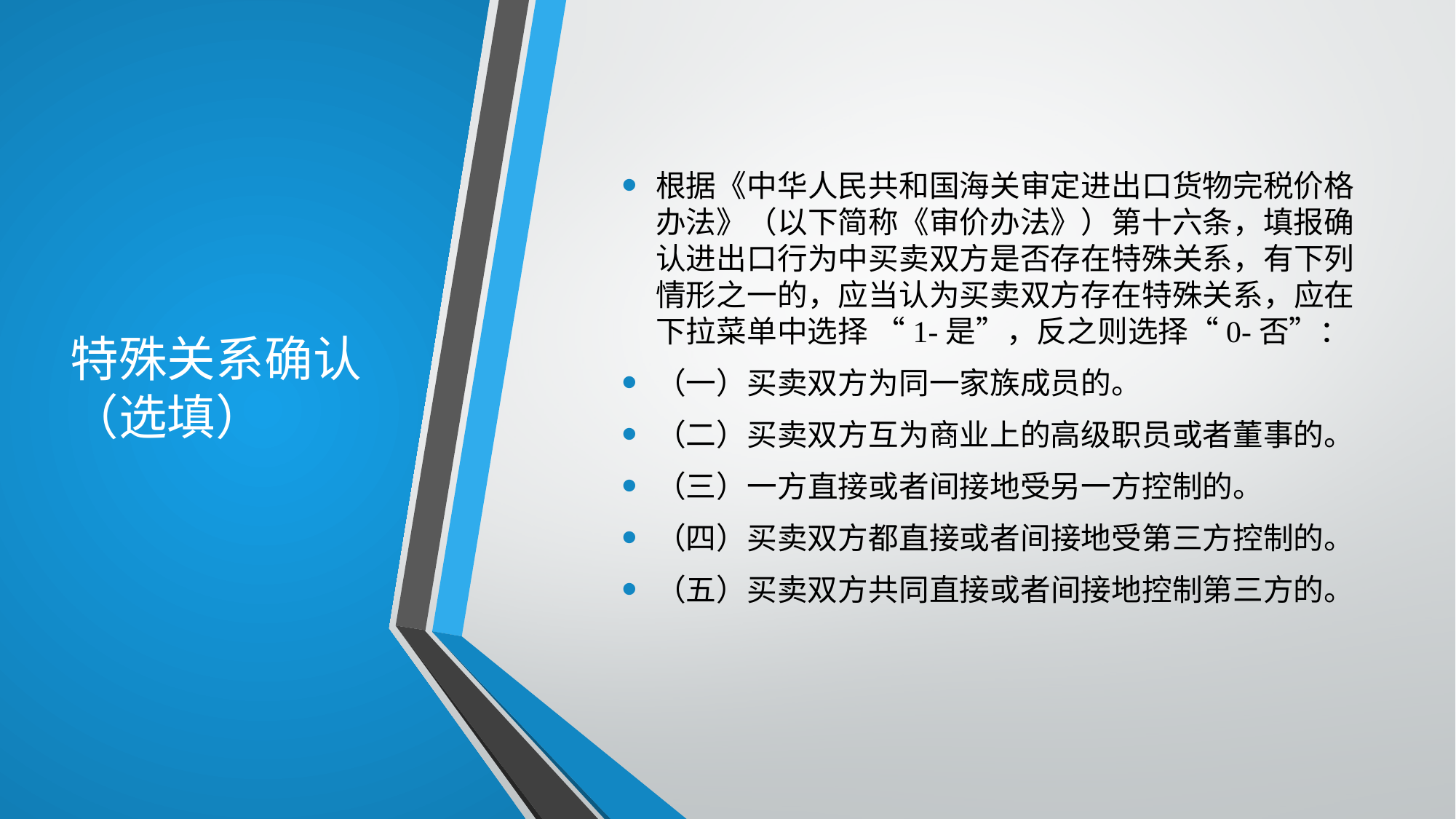

# 特殊关系确认（选填）
根据《中华人民共和国海关审定进出口货物完税价格办法》（以下简称《审价办法》）第十六条，填报确认进出口行为中买卖双方是否存在特殊关系，有下列情形之一的，应当认为买卖双方存在特殊关系，应在下拉菜单中选择 “1-是”，反之则选择“0-否”：
（一）买卖双方为同一家族成员的。
（二）买卖双方互为商业上的高级职员或者董事的。
（三）一方直接或者间接地受另一方控制的。
（四）买卖双方都直接或者间接地受第三方控制的。
（五）买卖双方共同直接或者间接地控制第三方的。